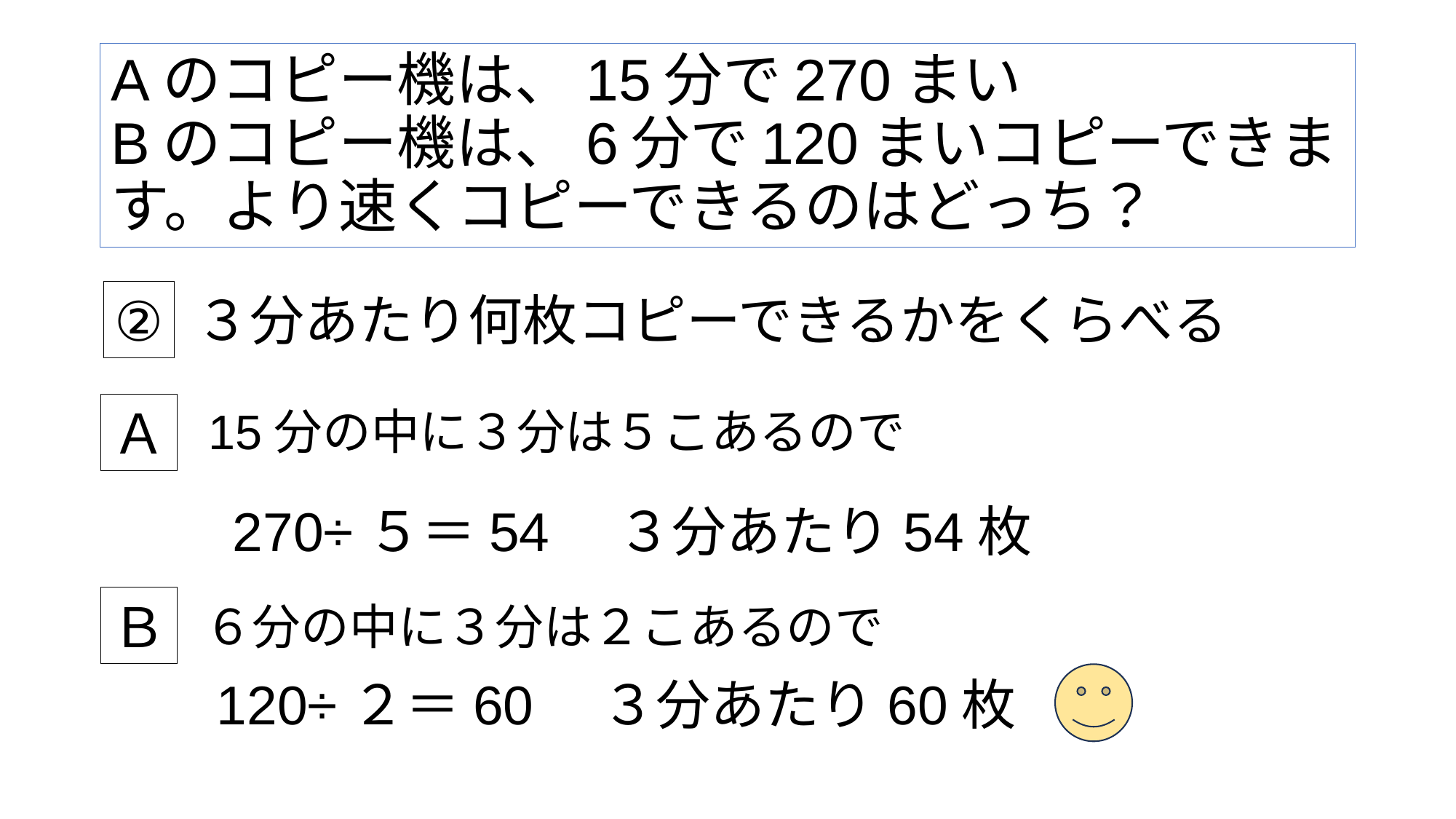

# Aのコピー機は、15分で270まい Bのコピー機は、6分で120まいコピーできます。より速くコピーできるのはどっち？
３分あたり何枚コピーできるかをくらべる
②
Ａ
15分の中に３分は５こあるので
270÷５＝54　３分あたり54枚
Ｂ
６分の中に３分は２こあるので

120÷２＝60　３分あたり60枚